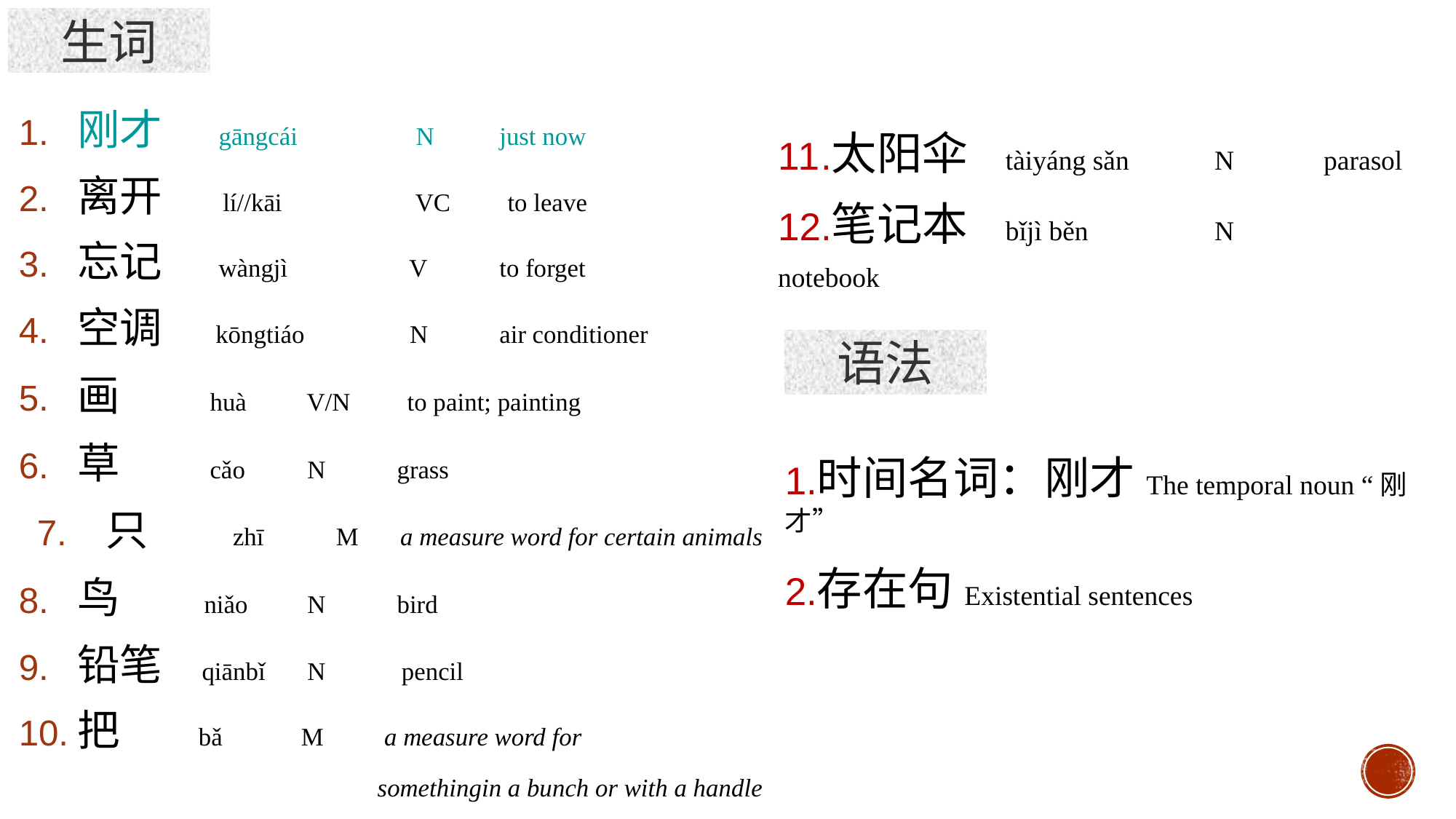

生词
刚才         gāngcái	        N	      just now
离开         lí//kāi	        VC         to leave
忘记         wàngjì	       V 	      to forget
空调       kōngtiáo	       N	      air conditioner
画               huà	      V/N         to paint; painting
草               cǎo	      N 	     grass
只              zhī	      M	 a measure word for certain animals
鸟              niǎo	      N  	     bird
铅笔      qiānbǐ	      N            pencil
把             bǎ	     M	   a measure word for
 somethingin a bunch or with a handle

太阳伞     tàiyáng sǎn 	N 	parasol
笔记本     bǐjì běn    	N 	notebook
语法
时间名词：刚才The temporal noun “刚才”
存在句Existential sentences